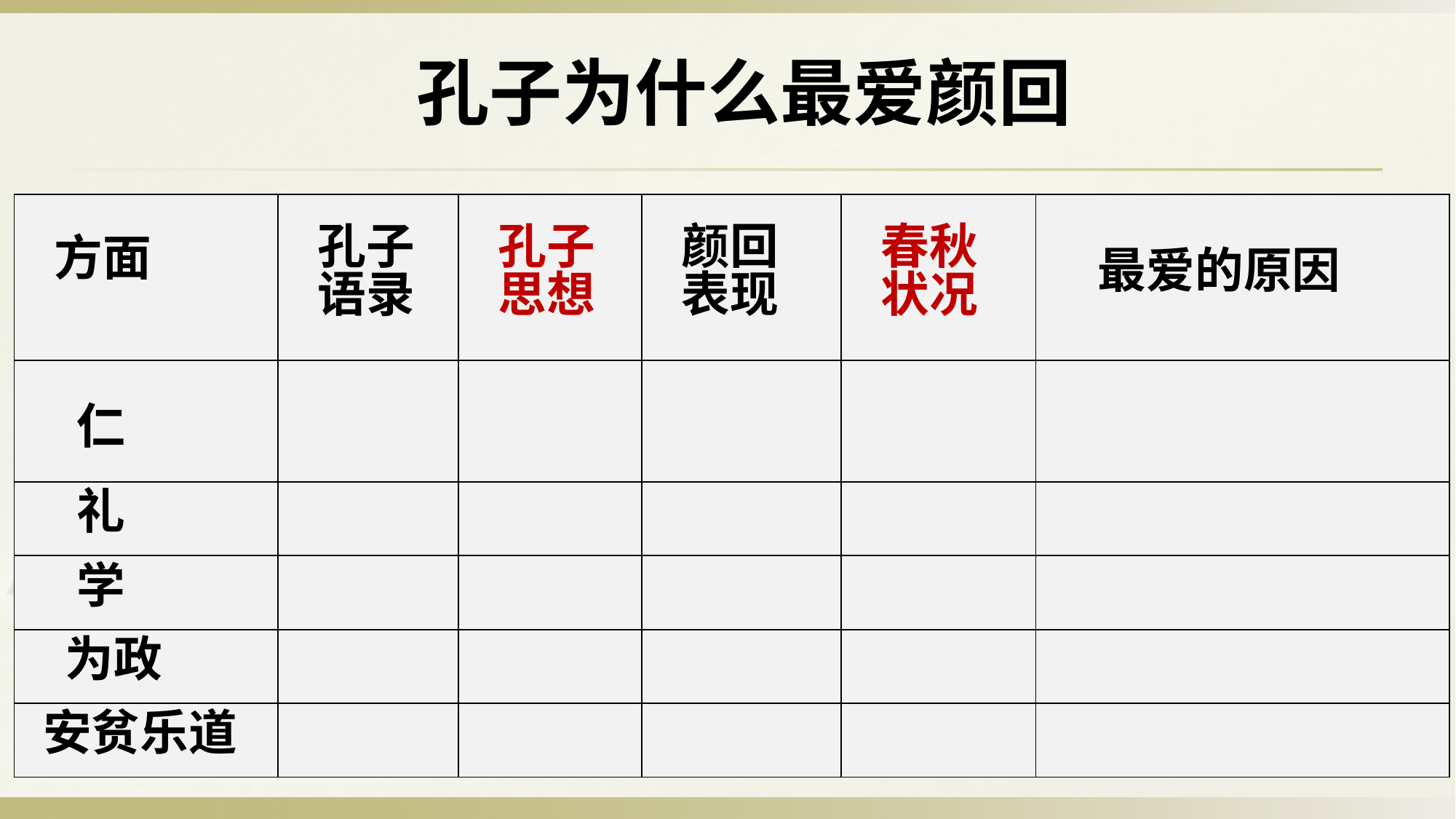

孔子为什么最爱颜回

| 方面 | 孔子 语录 | 孔子 思想 | 颜回 表现 | 春秋 状况 | 最爱的原因 |
| --- | --- | --- | --- | --- | --- |
| 仁 |  |  |  |  |  |
| 礼 |  |  |  |  |  |
| 学 |  |  |  |  |  |
| 为政 |  |  |  |  |  |
| 安贫乐道 |  |  |  |  |  |